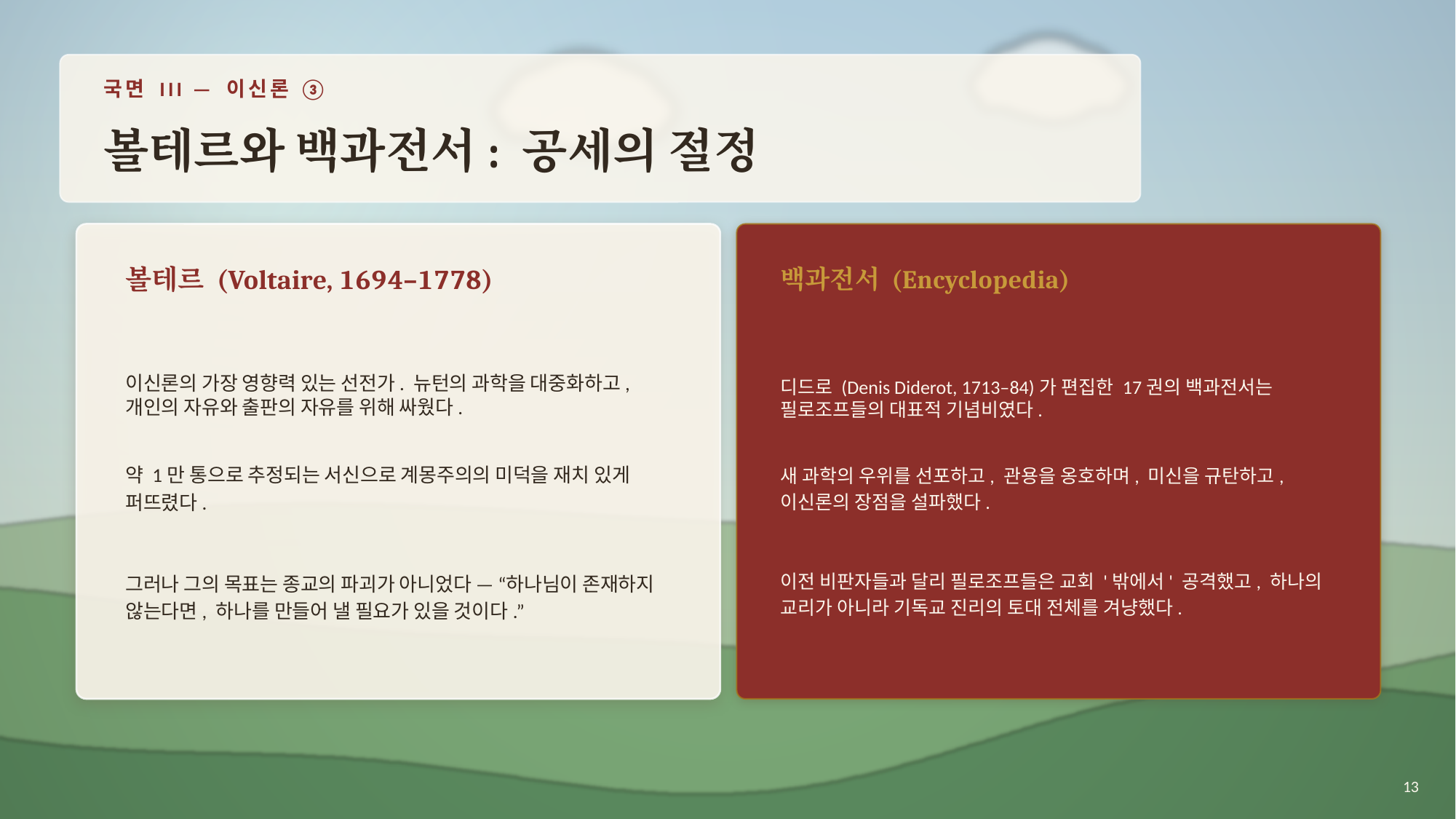

국면 III — 이신론 ③
볼테르와 백과전서: 공세의 절정

볼테르 (Voltaire, 1694–1778)
백과전서 (Encyclopedia)
이신론의 가장 영향력 있는 선전가. 뉴턴의 과학을 대중화하고, 개인의 자유와 출판의 자유를 위해 싸웠다.

약 1만 통으로 추정되는 서신으로 계몽주의의 미덕을 재치 있게 퍼뜨렸다.

그러나 그의 목표는 종교의 파괴가 아니었다 — “하나님이 존재하지 않는다면, 하나를 만들어 낼 필요가 있을 것이다.”
디드로 (Denis Diderot, 1713–84)가 편집한 17권의 백과전서는 필로조프들의 대표적 기념비였다.

새 과학의 우위를 선포하고, 관용을 옹호하며, 미신을 규탄하고, 이신론의 장점을 설파했다.

이전 비판자들과 달리 필로조프들은 교회 '밖에서' 공격했고, 하나의 교리가 아니라 기독교 진리의 토대 전체를 겨냥했다.
13